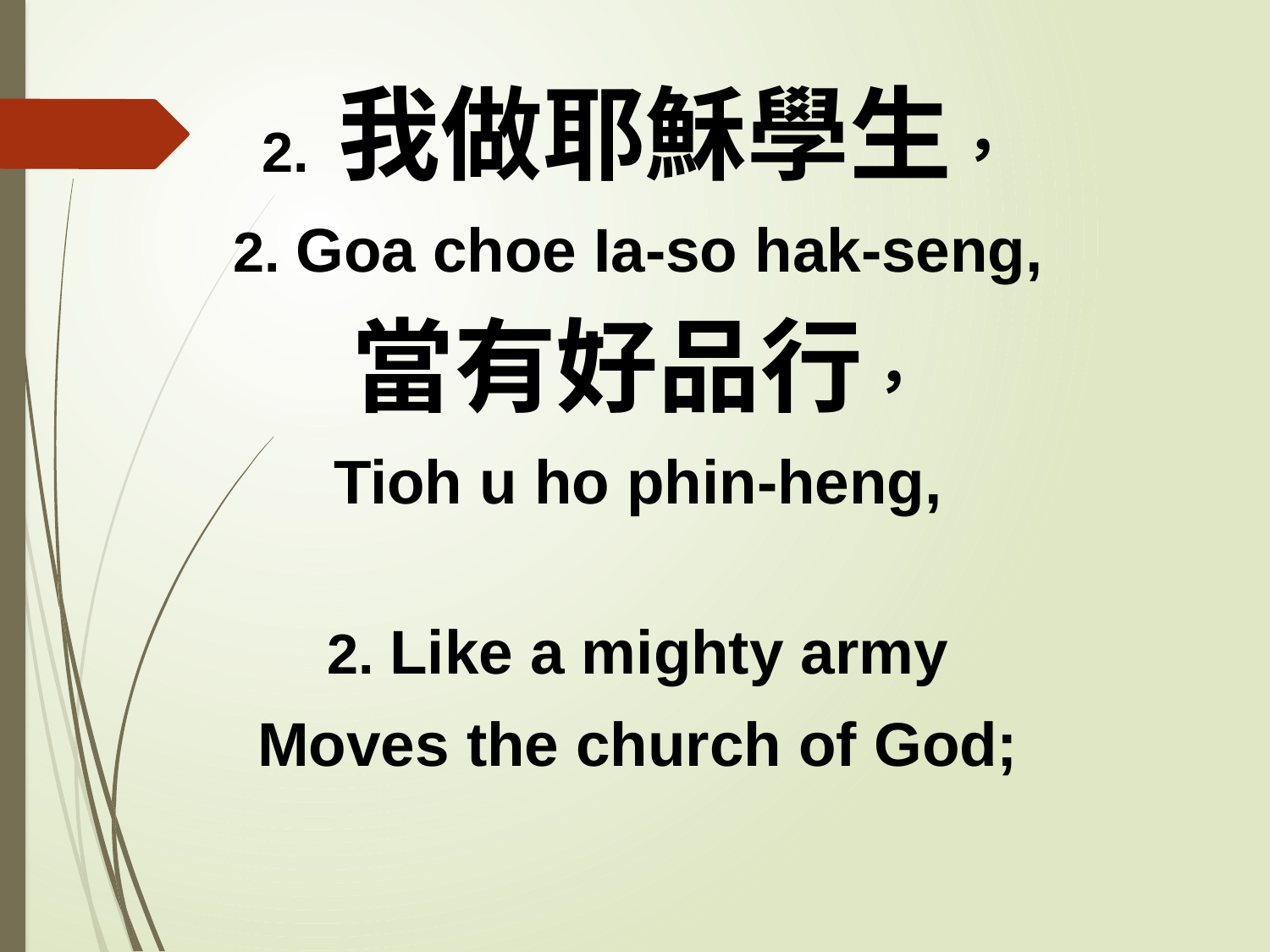

2. 我做耶穌學生，
2. Goa choe Ia-so hak-seng,
當有好品行，
Tioh u ho phin-heng,

2. Like a mighty army
Moves the church of God;